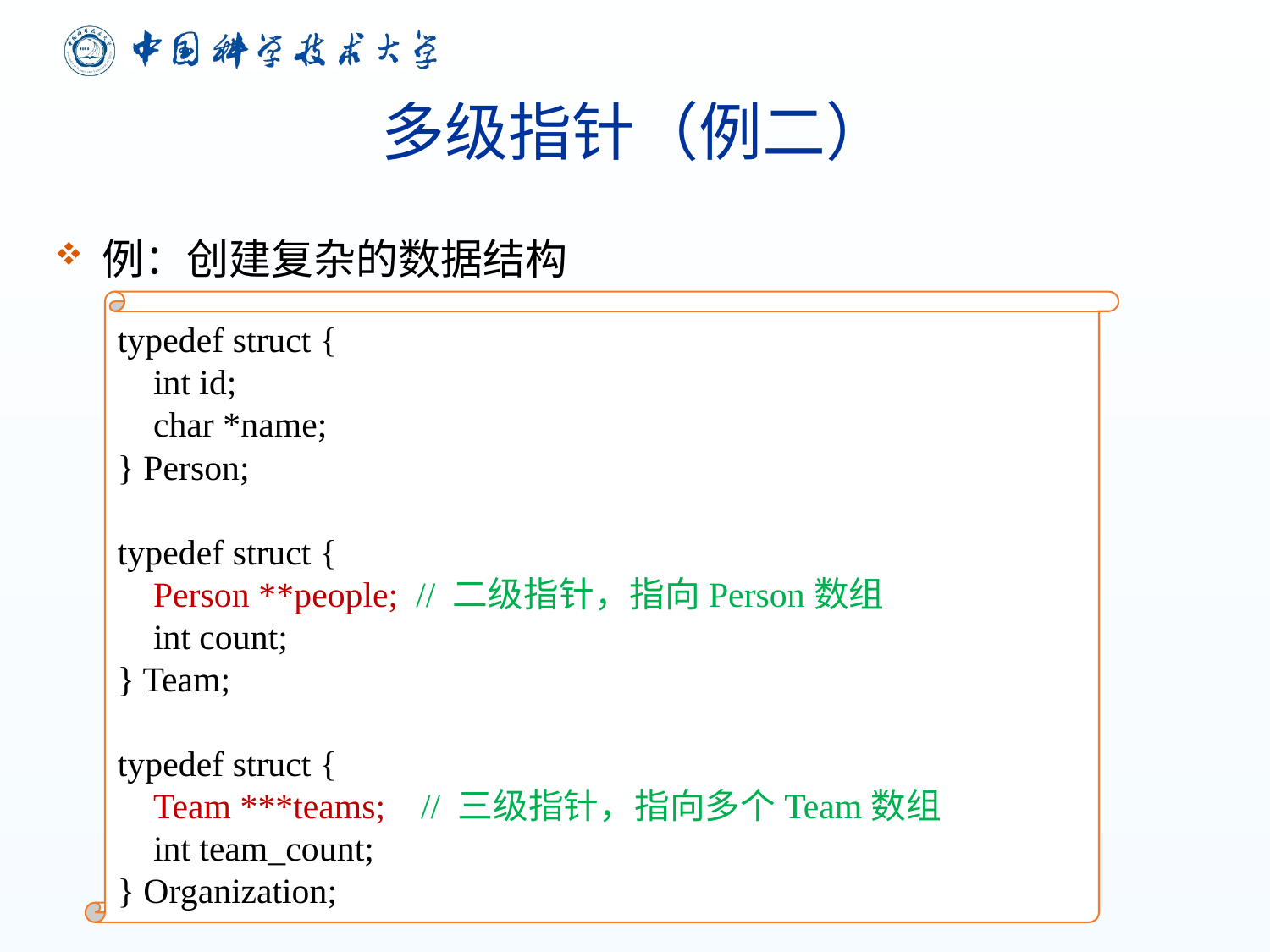

# 多级指针（例二）
例：创建复杂的数据结构
typedef struct {
    int id;
    char *name;
} Person;

typedef struct {
    Person **people;  // 二级指针，指向Person数组
    int count;
} Team;

typedef struct {
    Team ***teams;    // 三级指针，指向多个Team数组
    int team_count;
} Organization;